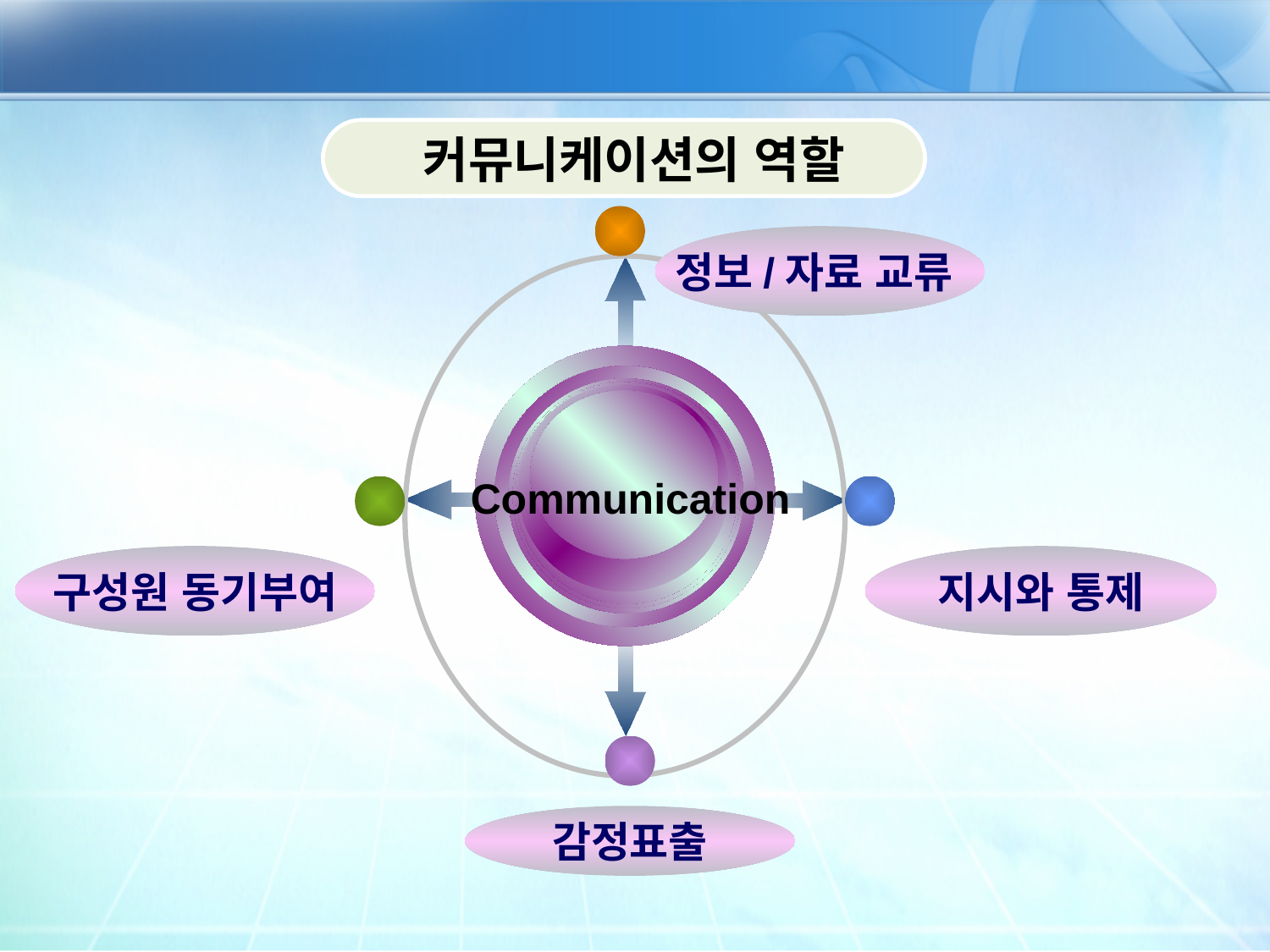

커뮤니케이션의 역할

정보/자료 교류

Communication

구성원 동기부여
지시와 통제

감정표출